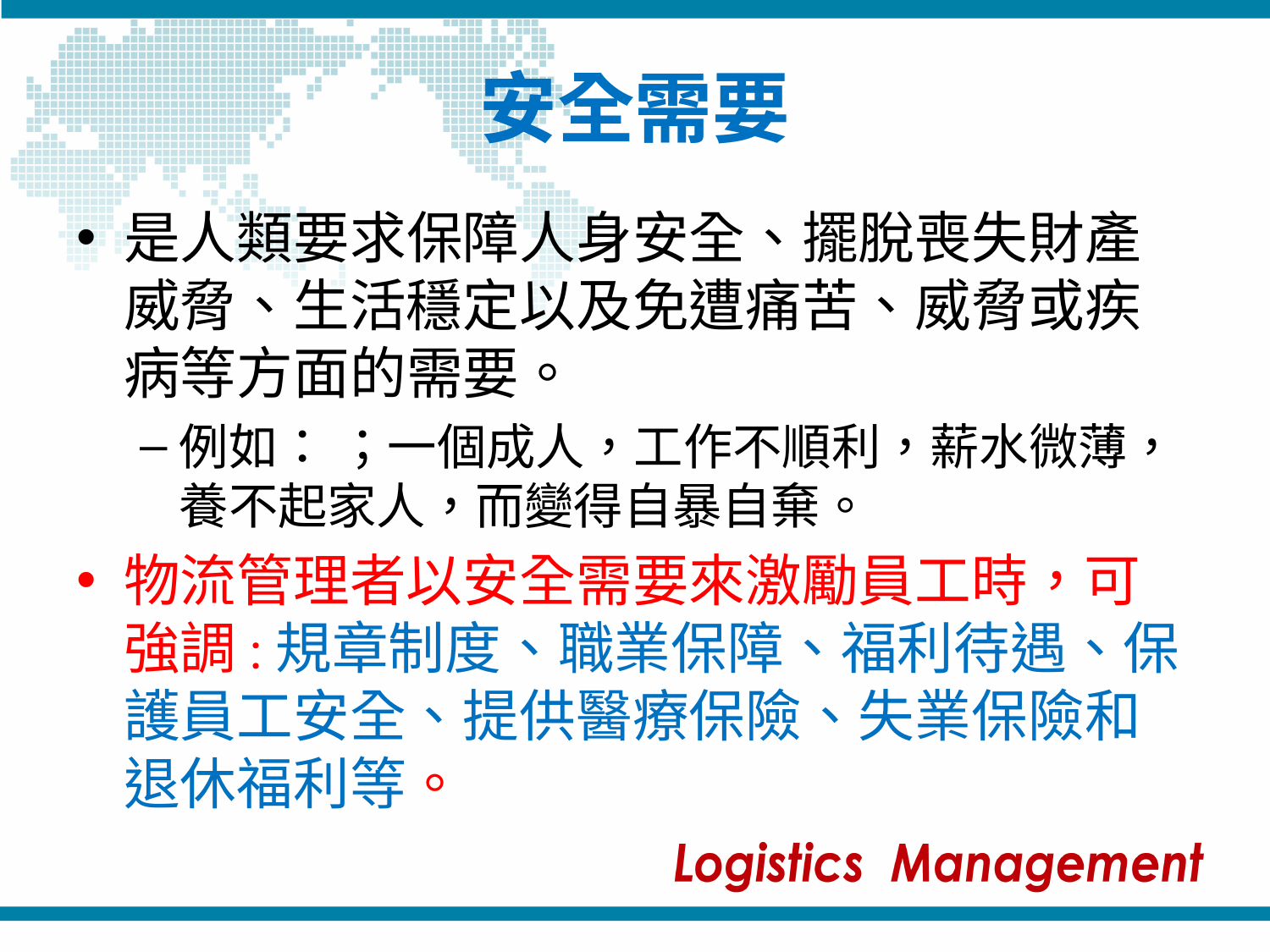

# 安全需要
是人類要求保障人身安全、擺脫喪失財產威脅、生活穩定以及免遭痛苦、威脅或疾病等方面的需要。
例如： ；一個成人，工作不順利，薪水微薄，養不起家人，而變得自暴自棄。
物流管理者以安全需要來激勵員工時，可強調:規章制度、職業保障、福利待遇、保護員工安全、提供醫療保險、失業保險和退休福利等。